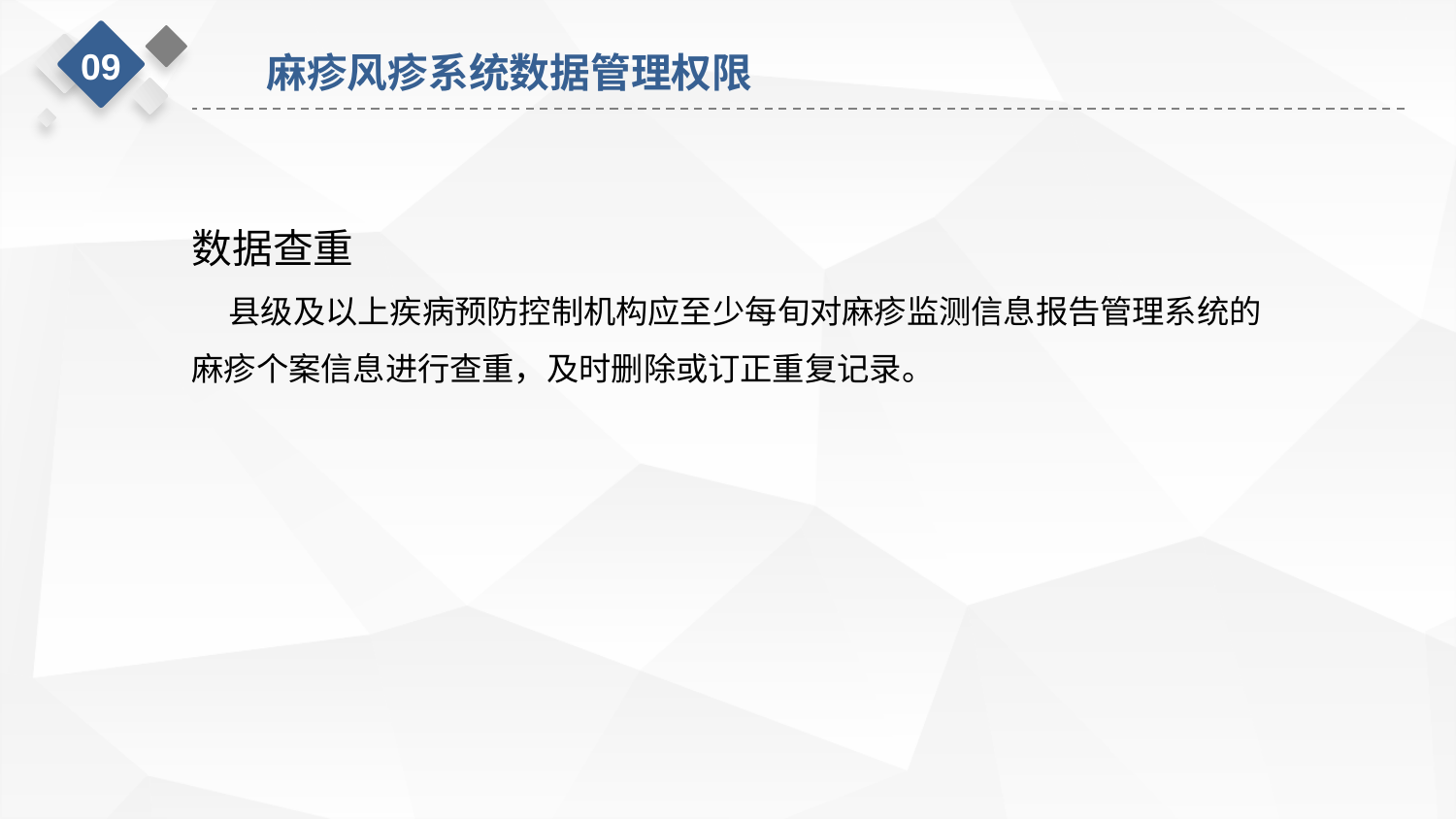

09

麻疹风疹系统数据管理权限

数据查重
    县级及以上疾病预防控制机构应至少每旬对麻疹监测信息报告管理系统的麻疹个案信息进行查重，及时删除或订正重复记录。